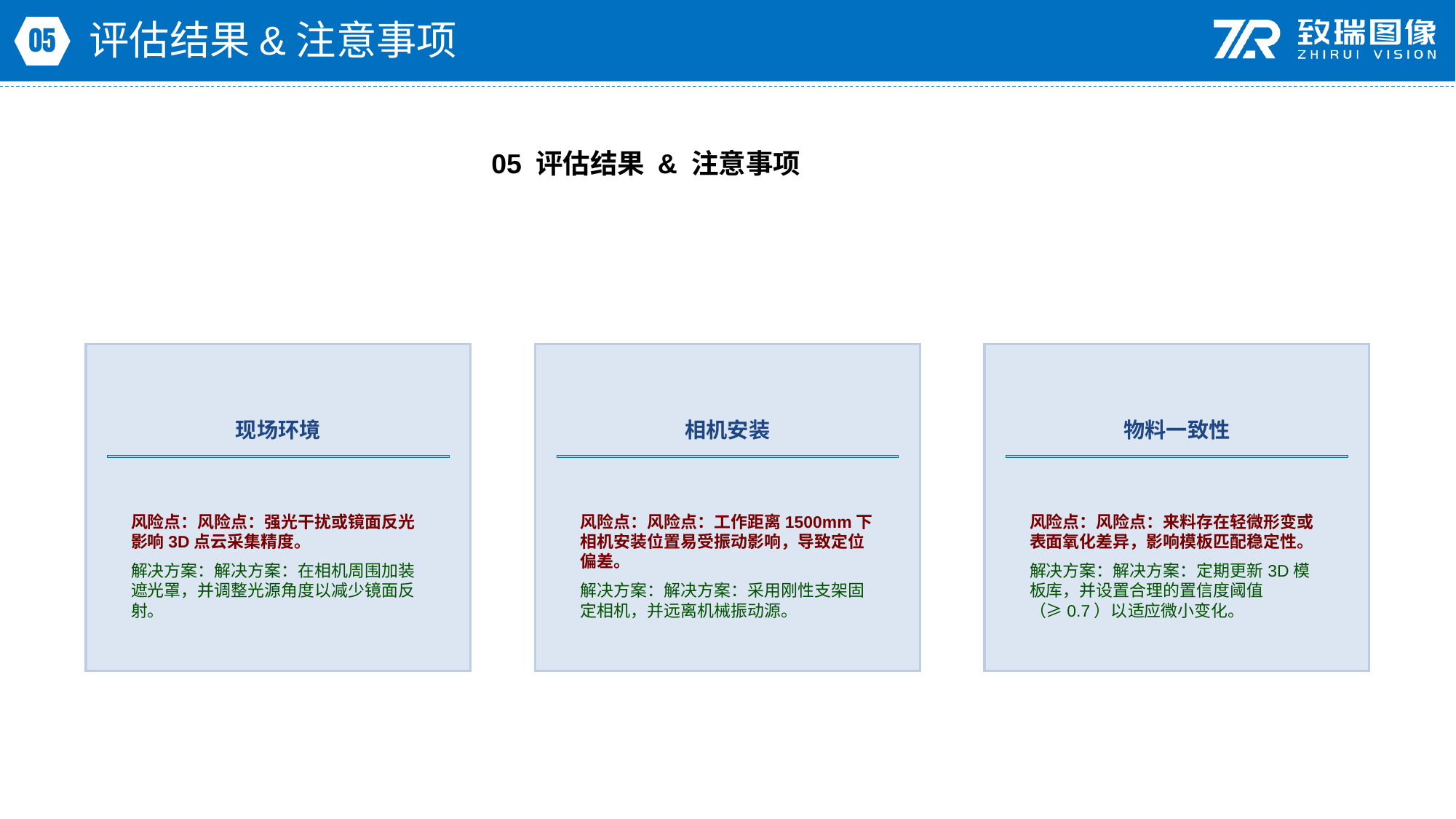

评估结果&注意事项
05

05 评估结果 & 注意事项

现场环境

相机安装

物料一致性

风险点：风险点：强光干扰或镜面反光影响3D点云采集精度。
解决方案：解决方案：在相机周围加装遮光罩，并调整光源角度以减少镜面反射。

风险点：风险点：工作距离1500mm下相机安装位置易受振动影响，导致定位偏差。
解决方案：解决方案：采用刚性支架固定相机，并远离机械振动源。

风险点：风险点：来料存在轻微形变或表面氧化差异，影响模板匹配稳定性。
解决方案：解决方案：定期更新3D模板库，并设置合理的置信度阈值（≥0.7）以适应微小变化。